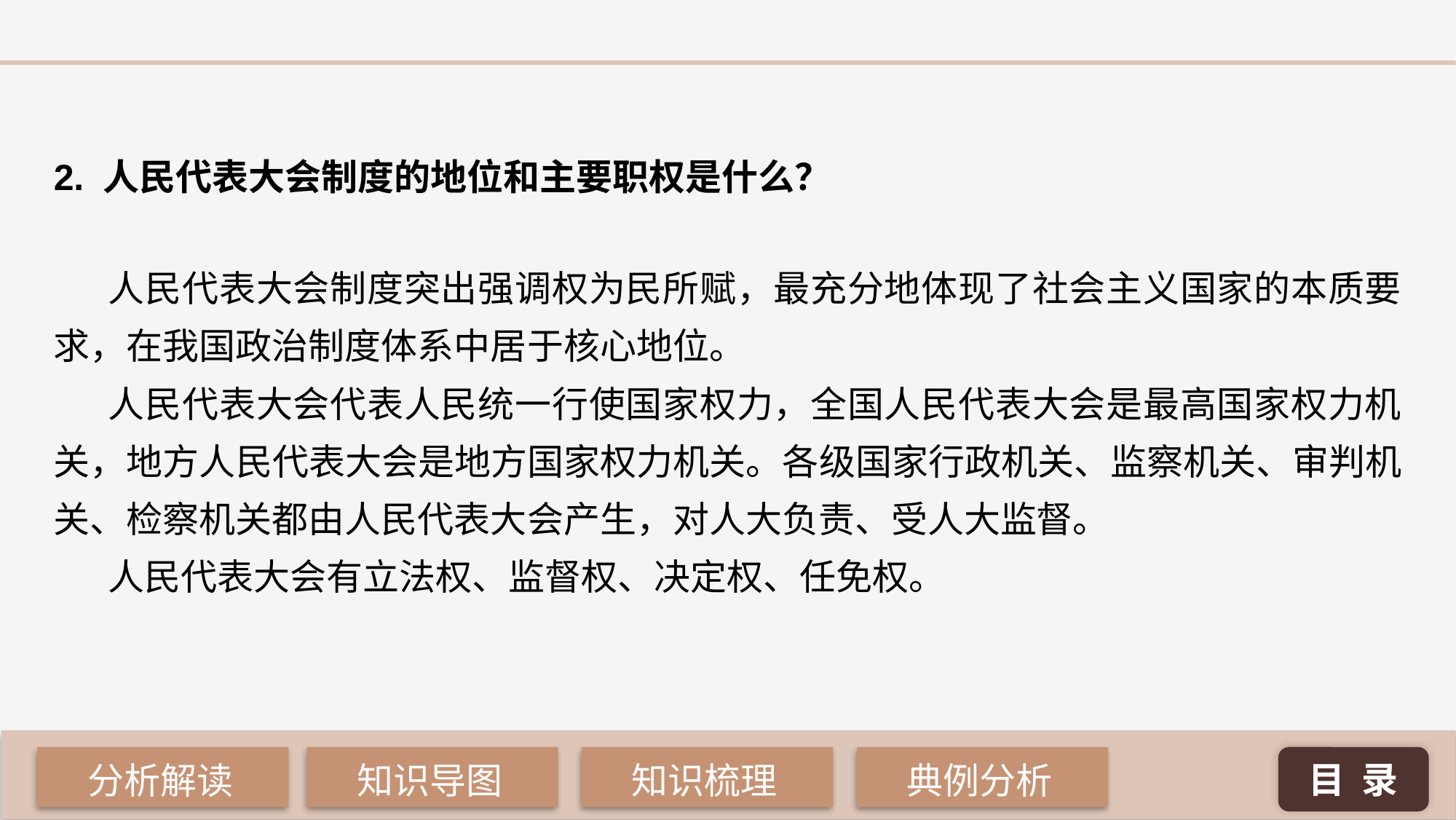

2. 人民代表大会制度的地位和主要职权是什么？
人民代表大会制度突出强调权为民所赋，最充分地体现了社会主义国家的本质要求，在我国政治制度体系中居于核心地位。
人民代表大会代表人民统一行使国家权力，全国人民代表大会是最高国家权力机关，地方人民代表大会是地方国家权力机关。各级国家行政机关、监察机关、审判机关、检察机关都由人民代表大会产生，对人大负责、受人大监督。
人民代表大会有立法权、监督权、决定权、任免权。